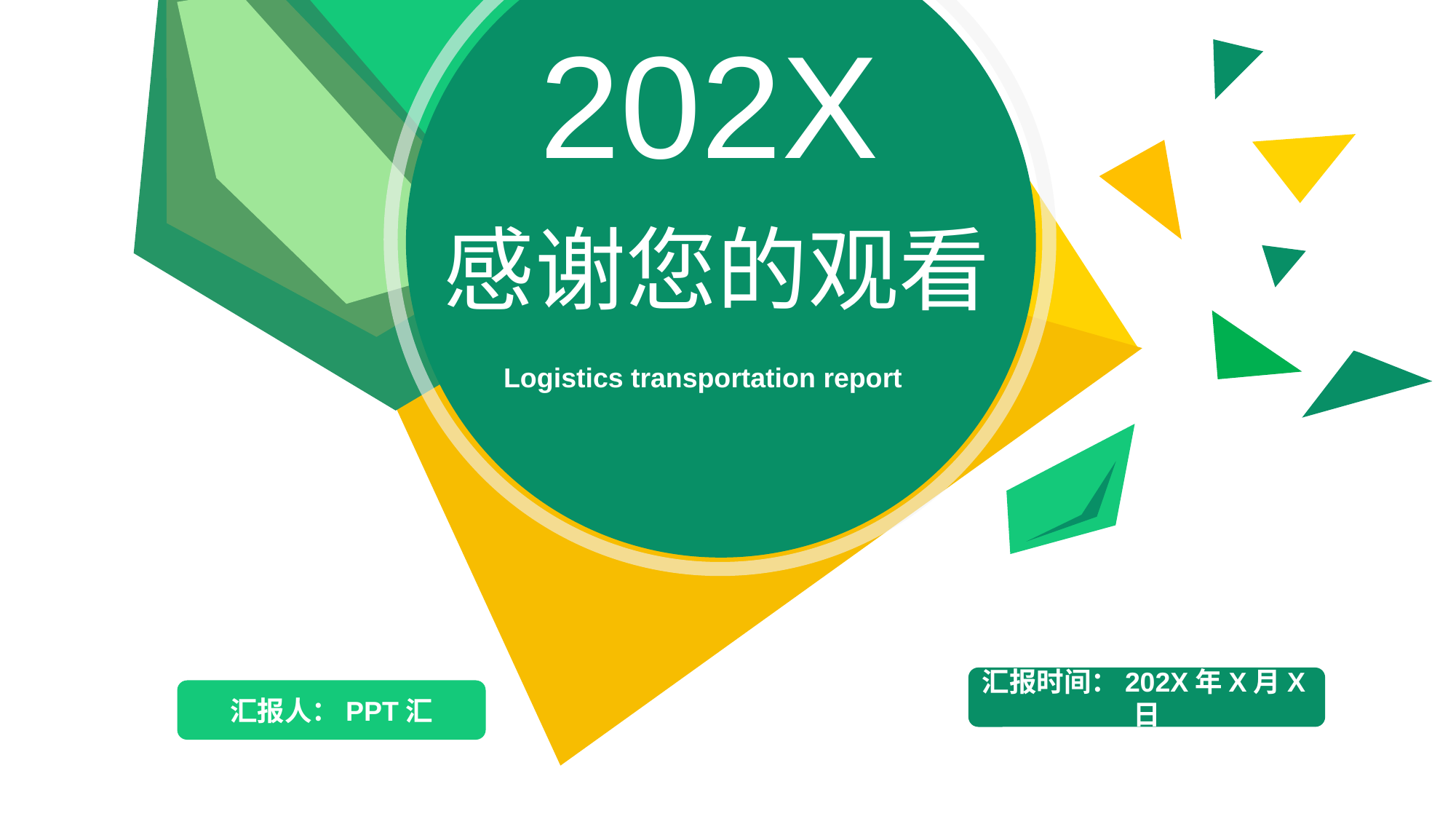

202X

感谢您的观看

Logistics transportation report

汇报时间：202X年X月X日
汇报人：PPT汇